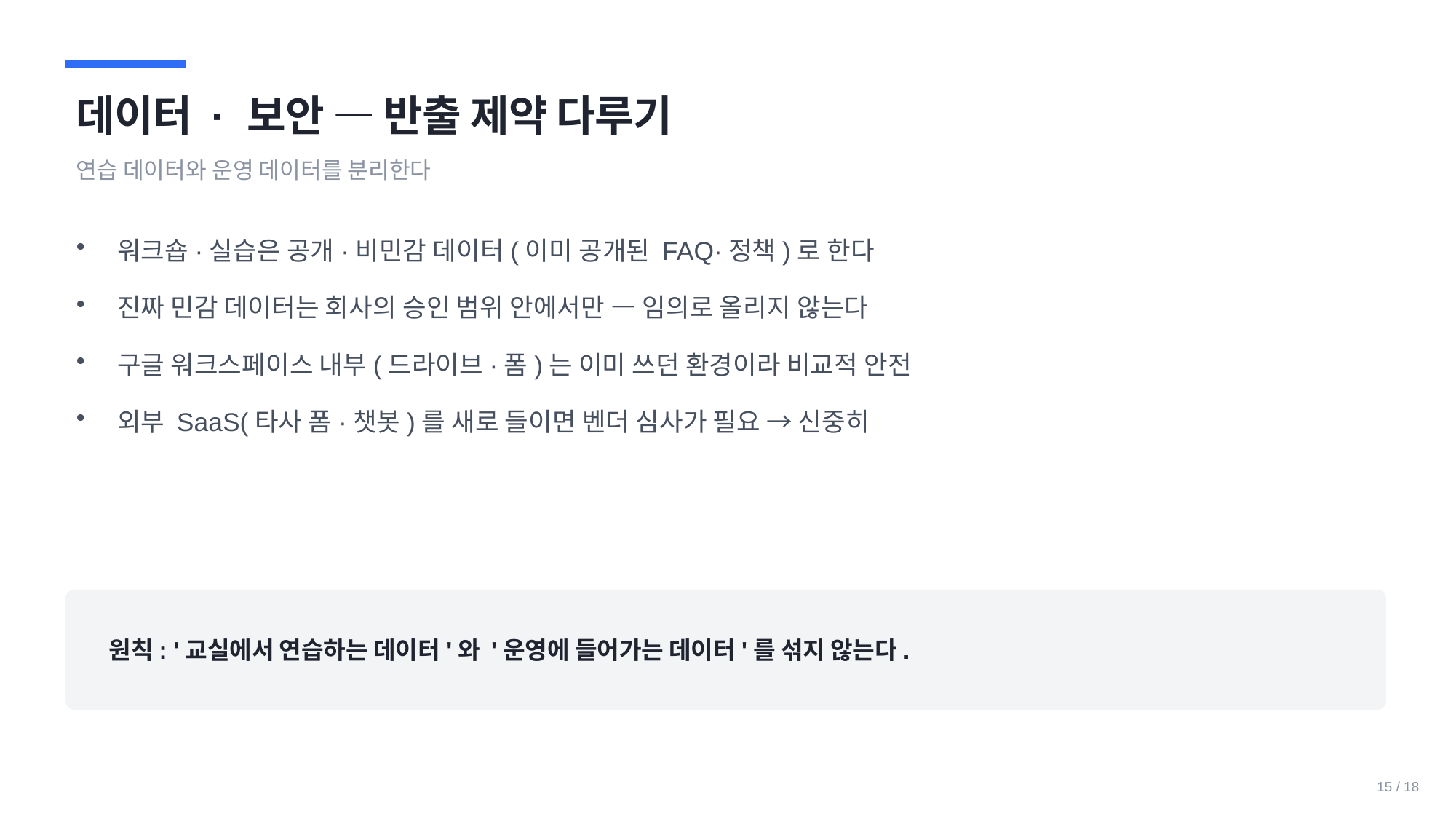

데이터 · 보안 — 반출 제약 다루기
연습 데이터와 운영 데이터를 분리한다
워크숍·실습은 공개·비민감 데이터(이미 공개된 FAQ·정책)로 한다
진짜 민감 데이터는 회사의 승인 범위 안에서만 — 임의로 올리지 않는다
구글 워크스페이스 내부(드라이브·폼)는 이미 쓰던 환경이라 비교적 안전
외부 SaaS(타사 폼·챗봇)를 새로 들이면 벤더 심사가 필요 → 신중히

원칙: '교실에서 연습하는 데이터'와 '운영에 들어가는 데이터'를 섞지 않는다.
15 / 18